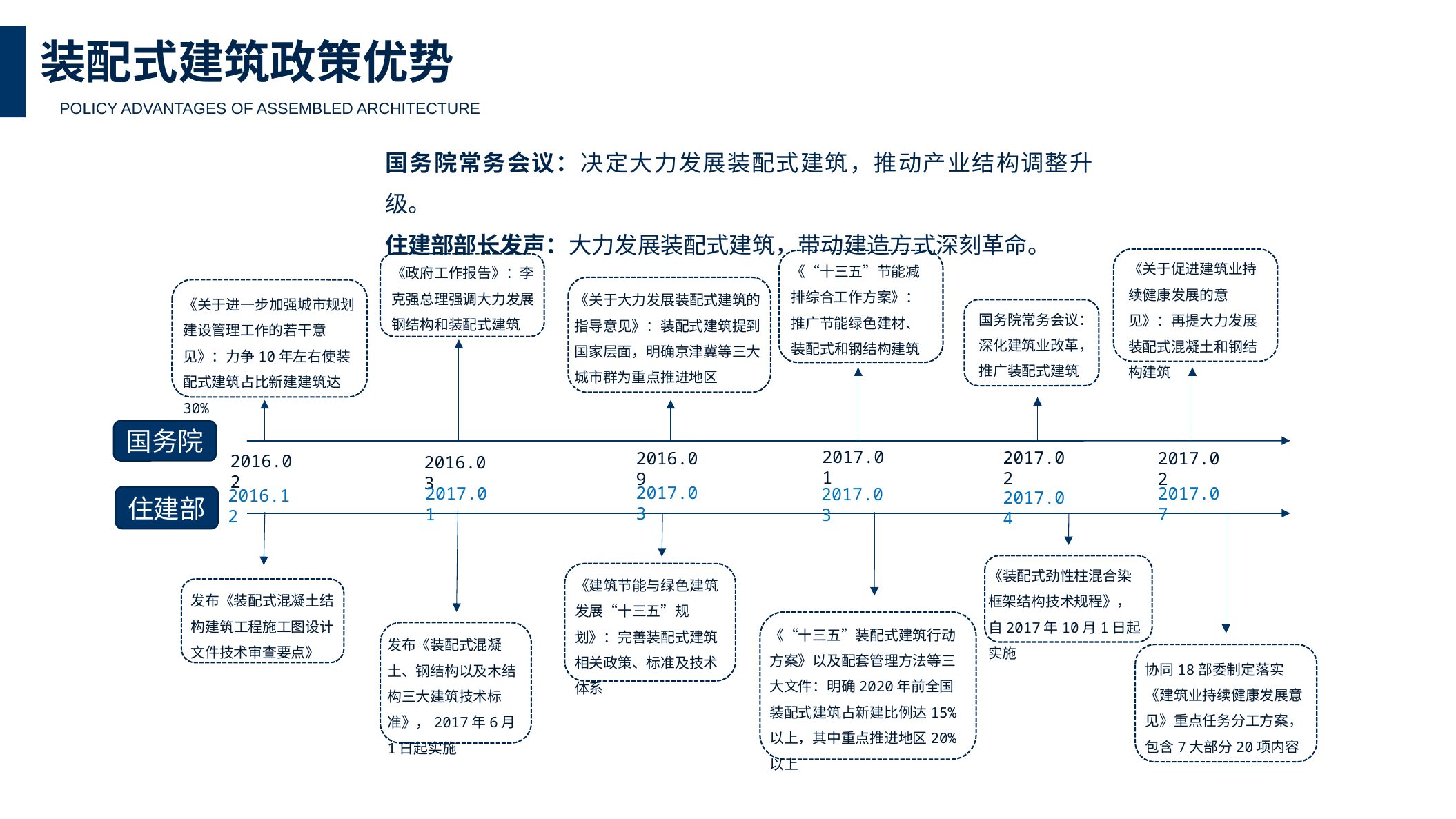

装配式建筑政策优势

POLICY ADVANTAGES OF ASSEMBLED ARCHITECTURE
国务院常务会议：决定大力发展装配式建筑，推动产业结构调整升级。
住建部部长发声：大力发展装配式建筑，带动建造方式深刻革命。
《关于促进建筑业持续健康发展的意见》：再提大力发展装配式混凝土和钢结构建筑
《“十三五”节能减排综合工作方案》：推广节能绿色建材、装配式和钢结构建筑

《政府工作报告》：李克强总理强调大力发展钢结构和装配式建筑

《关于大力发展装配式建筑的指导意见》：装配式建筑提到国家层面，明确京津冀等三大城市群为重点推进地区

《关于进一步加强城市规划建设管理工作的若干意见》：力争10年左右使装配式建筑占比新建建筑达30%
国务院常务会议：深化建筑业改革，推广装配式建筑

国务院
2017.01
2017.02
2016.09
2017.02
2016.02
2016.03
2017.03
2017.01
2017.07
2017.03
2016.12
2017.04
住建部
《装配式劲性柱混合染框架结构技术规程》，自2017年10月1日起实施

《建筑节能与绿色建筑发展“十三五”规划》：完善装配式建筑相关政策、标准及技术体系

发布《装配式混凝土结构建筑工程施工图设计文件技术审查要点》

《“十三五”装配式建筑行动方案》以及配套管理方法等三大文件：明确2020年前全国装配式建筑占新建比例达15%以上，其中重点推进地区20%以上
发布《装配式混凝土、钢结构以及木结构三大建筑技术标准》，2017年6月1日起实施

协同18部委制定落实《建筑业持续健康发展意见》重点任务分工方案，包含7大部分20项内容